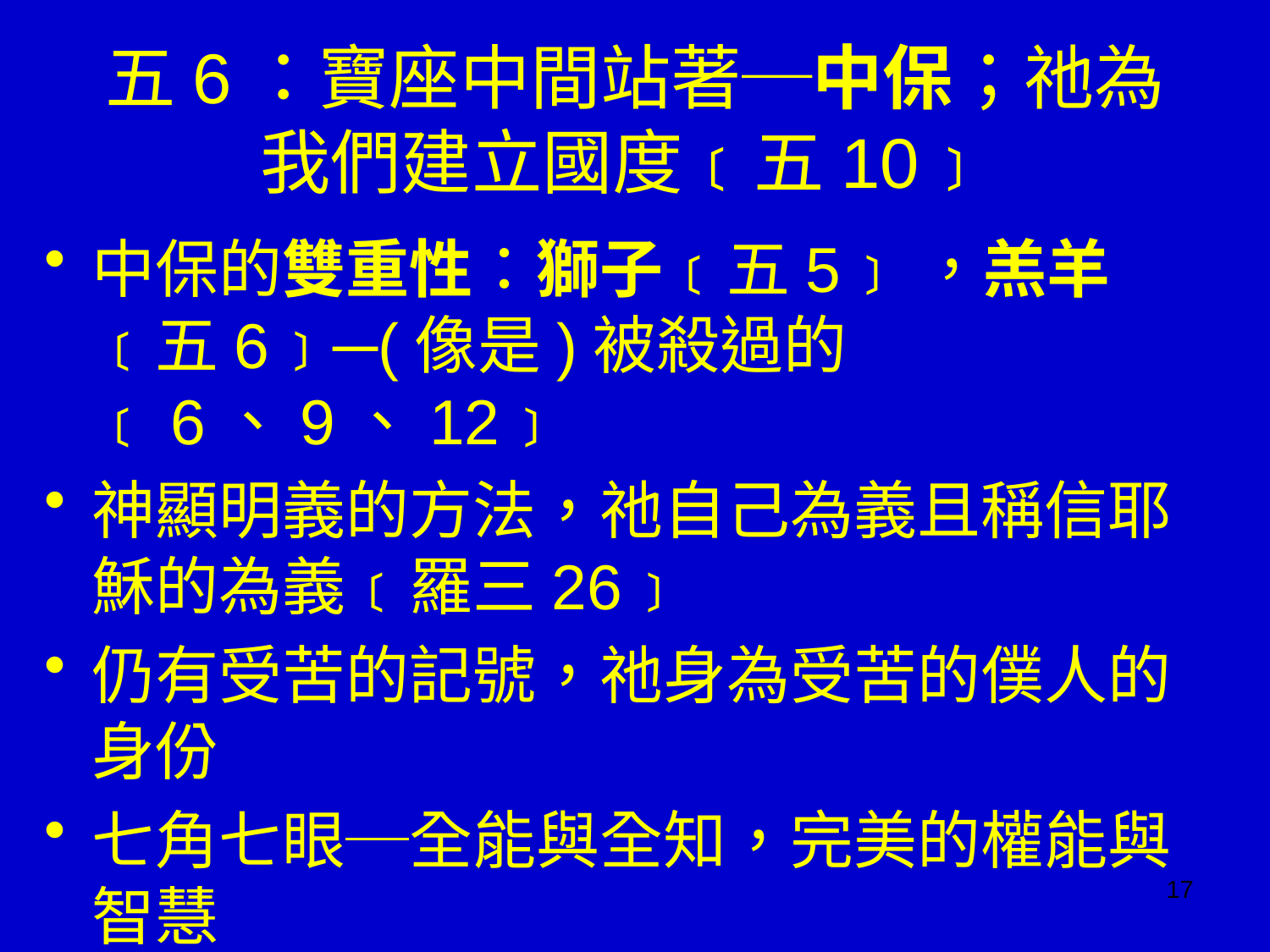

# 五6：寶座中間站著─中保；祂為我們建立國度﹝五10﹞
中保的雙重性：獅子﹝五5﹞，羔羊﹝五6﹞─(像是)被殺過的﹝6、9、12﹞
神顯明義的方法，祂自己為義且稱信耶穌的為義﹝羅三26﹞
仍有受苦的記號，祂身為受苦的僕人的身份
七角七眼─全能與全知，完美的權能與智慧
17